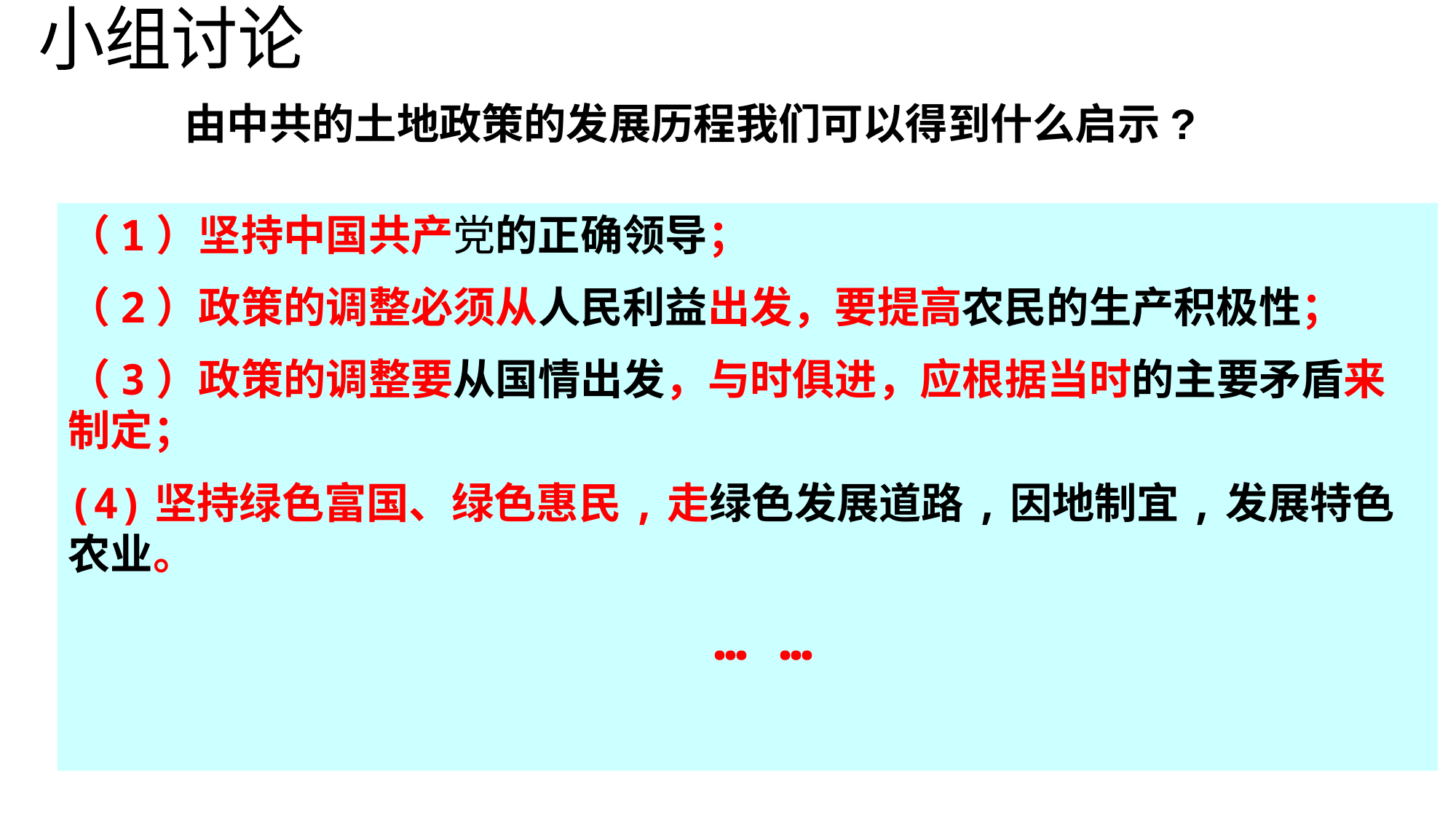

小组讨论
       由中共的土地政策的发展历程我们可以得到什么启示?
（1）坚持中国共产党的正确领导；
（2）政策的调整必须从人民利益出发，要提高农民的生产积极性；
（3）政策的调整要从国情出发，与时俱进，应根据当时的主要矛盾来制定；
(4)坚持绿色富国、绿色惠民,走绿色发展道路,因地制宜,发展特色农业。
 … …